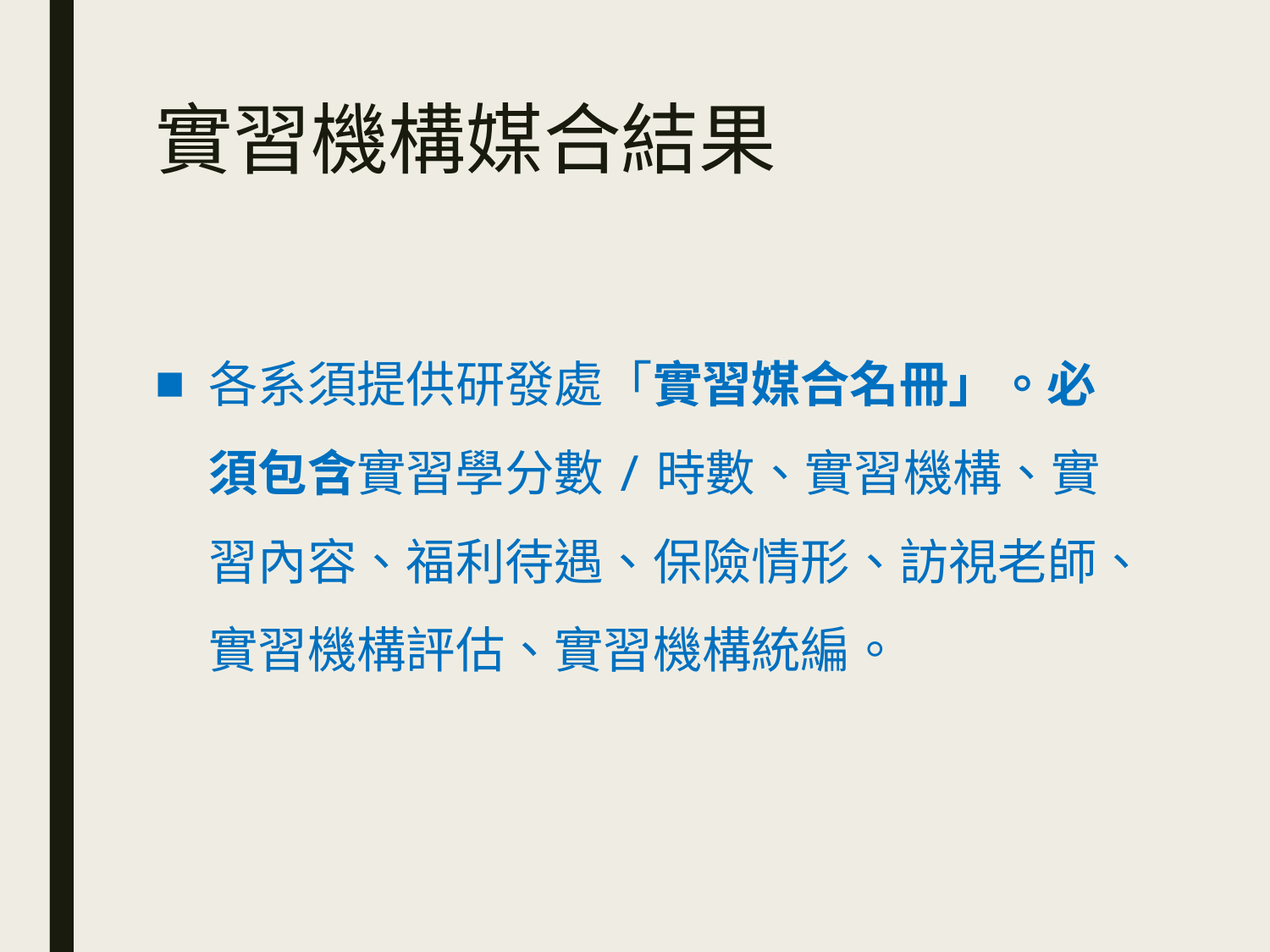

# 實習機構媒合結果
各系須提供研發處「實習媒合名冊」。必須包含實習學分數/時數、實習機構、實習內容、福利待遇、保險情形、訪視老師、實習機構評估、實習機構統編。